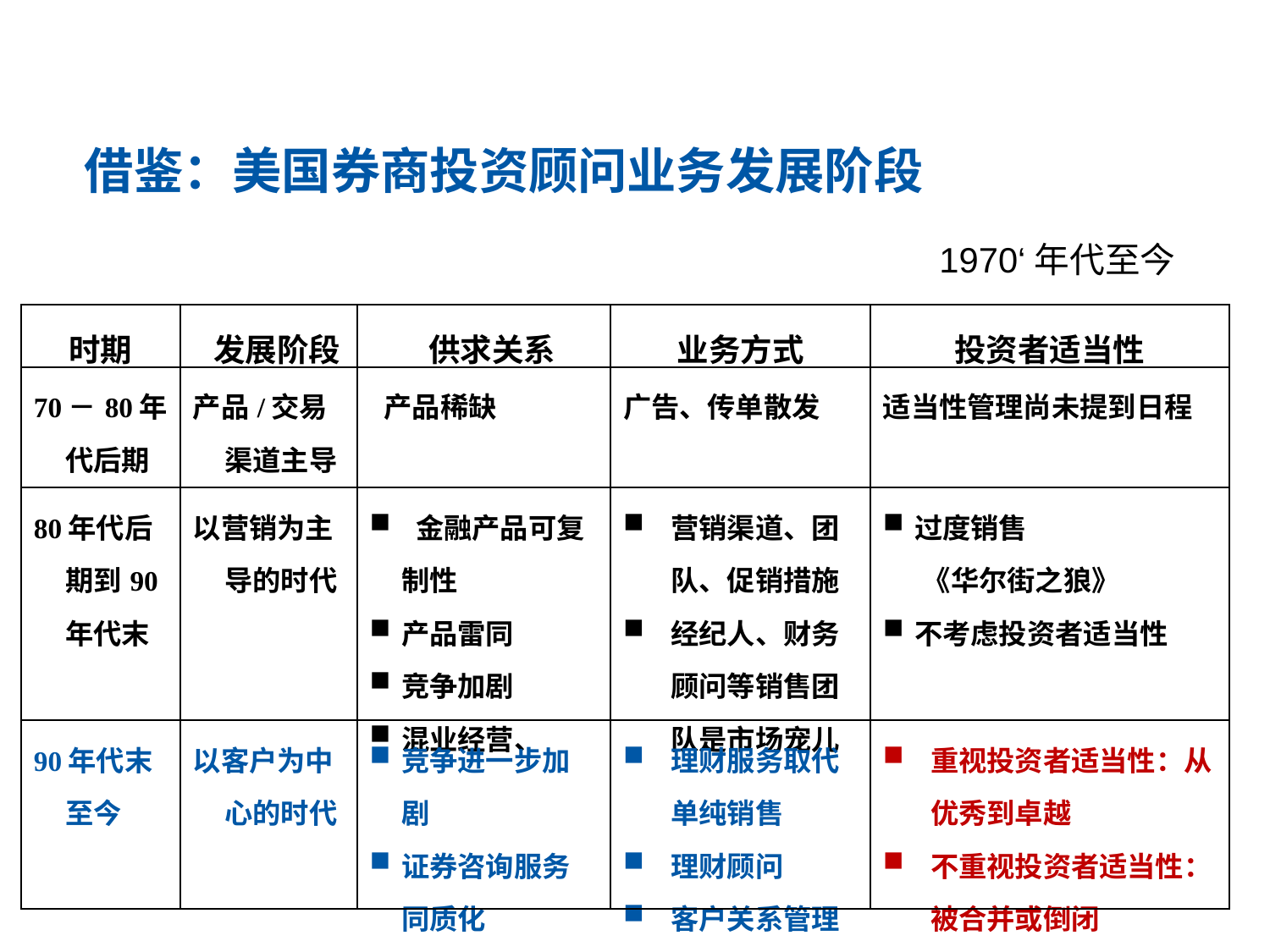

借鉴：美国券商投资顾问业务发展阶段
1970‘年代至今
| 时期 | 发展阶段 | 供求关系 | 业务方式 | 投资者适当性 |
| --- | --- | --- | --- | --- |
| 70－80年代后期 | 产品/交易渠道主导 | 产品稀缺 | 广告、传单散发 | 适当性管理尚未提到日程 |
| 80年代后期到90年代末 | 以营销为主导的时代 | 金融产品可复制性 产品雷同 竞争加剧 混业经营、 | 营销渠道、团队、促销措施 经纪人、财务顾问等销售团队是市场宠儿 | 过度销售 《华尔街之狼》 不考虑投资者适当性 |
| 90年代末至今 | 以客户为中心的时代 | 竞争进一步加剧 证券咨询服务同质化 | 理财服务取代单纯销售 理财顾问 客户关系管理 | 重视投资者适当性：从优秀到卓越 不重视投资者适当性：被合并或倒闭 |